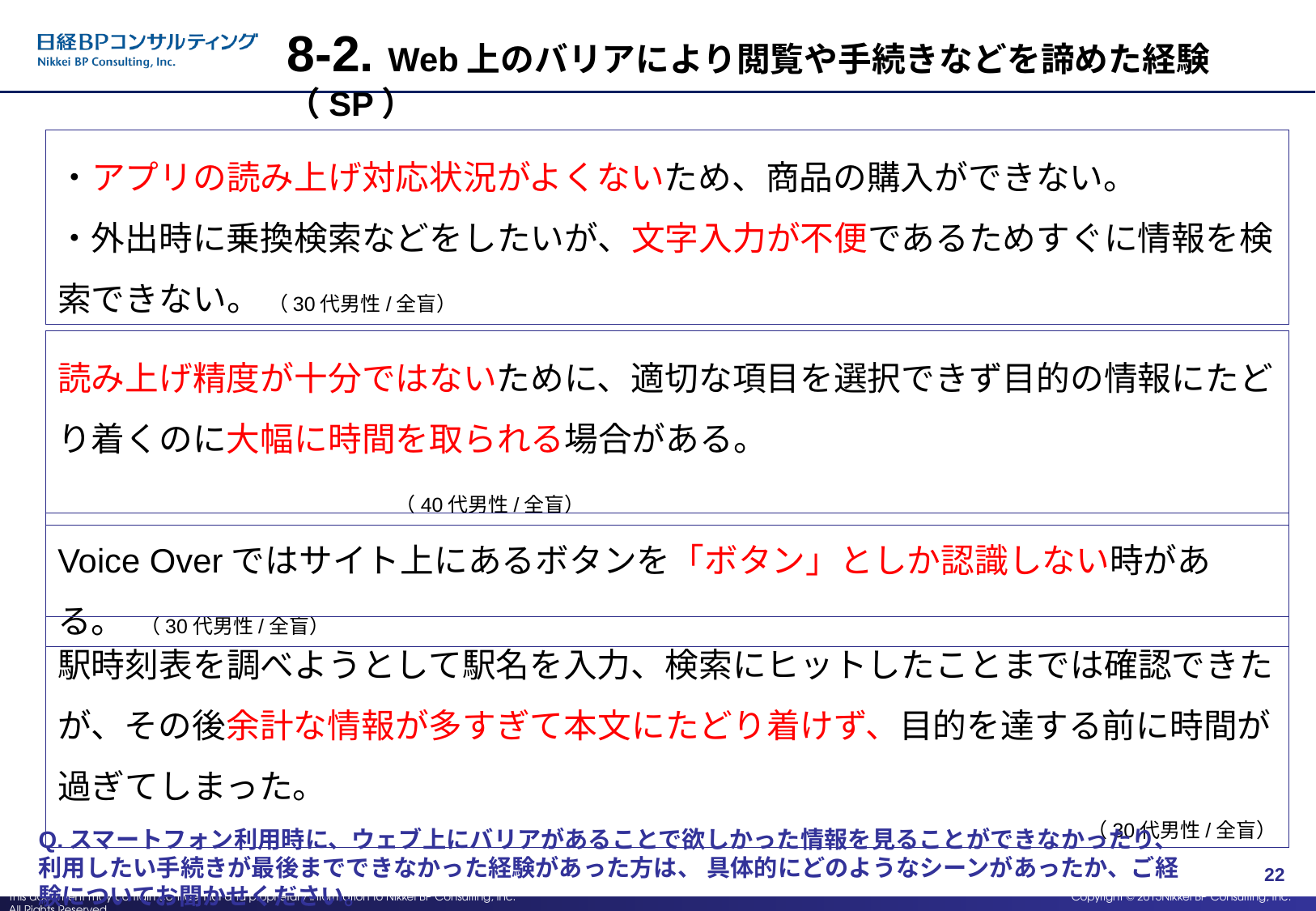

22
# 8-2. Web上のバリアにより閲覧や手続きなどを諦めた経験（SP）
・アプリの読み上げ対応状況がよくないため、商品の購入ができない。
・外出時に乗換検索などをしたいが、文字入力が不便であるためすぐに情報を検索できない。 （30代男性/全盲）
読み上げ精度が十分ではないために、適切な項目を選択できず目的の情報にたどり着くのに大幅に時間を取られる場合がある。　　　　　　　　　　　　　　　　　　　　　　　　　（40代男性/全盲）
Voice Overではサイト上にあるボタンを「ボタン」としか認識しない時がある。  （30代男性/全盲）
駅時刻表を調べようとして駅名を入力、検索にヒットしたことまでは確認できたが、その後余計な情報が多すぎて本文にたどり着けず、目的を達する前に時間が過ぎてしまった。
（30代男性/全盲）
Q.スマートフォン利用時に、ウェブ上にバリアがあることで欲しかった情報を見ることができなかったり、利用したい手続きが最後までできなかった経験があった方は、 具体的にどのようなシーンがあったか、ご経験についてお聞かせください。